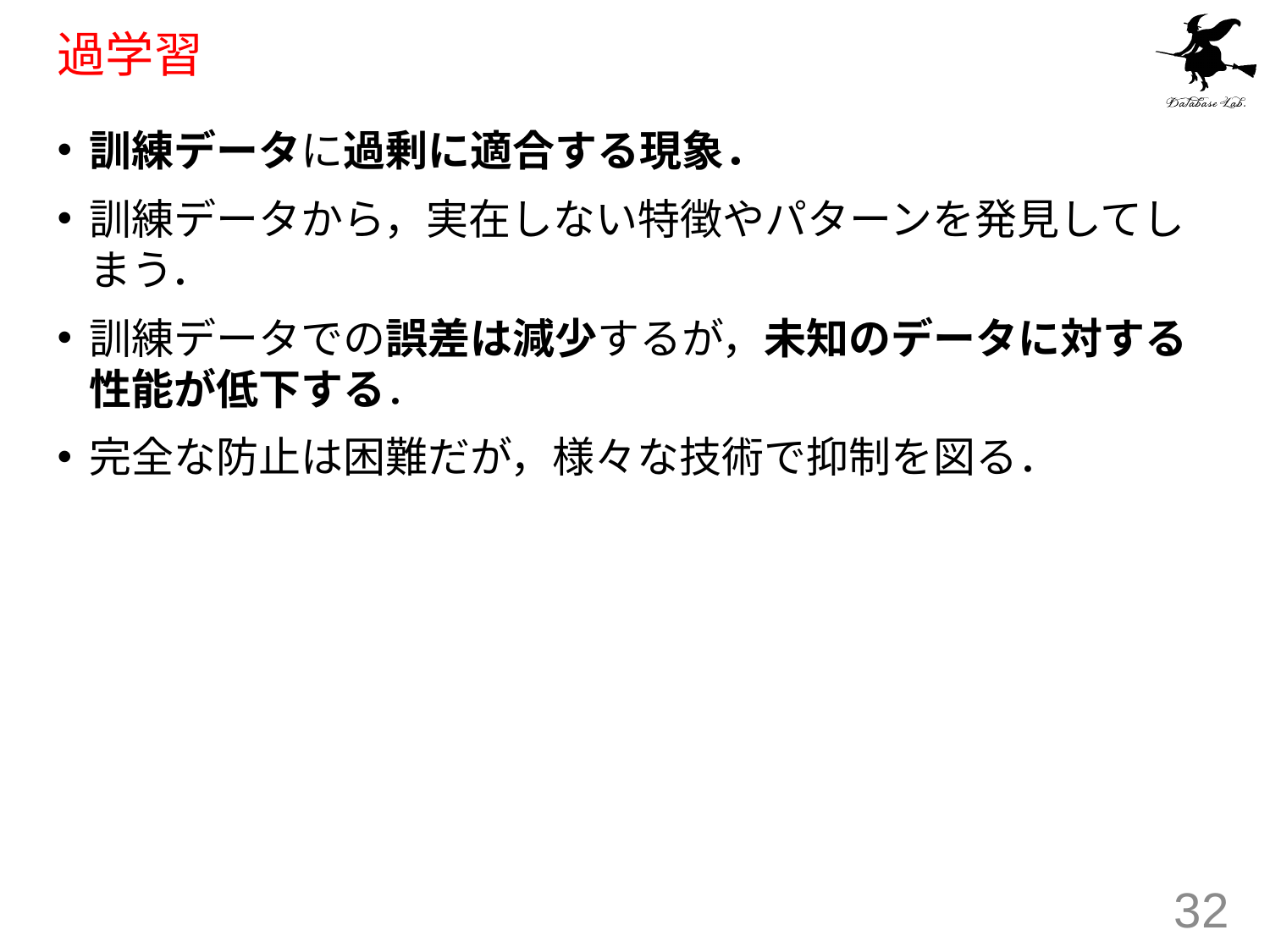

# 過学習
訓練データに過剰に適合する現象．
訓練データから，実在しない特徴やパターンを発見してしまう．
訓練データでの誤差は減少するが，未知のデータに対する性能が低下する．
完全な防止は困難だが，様々な技術で抑制を図る．

32